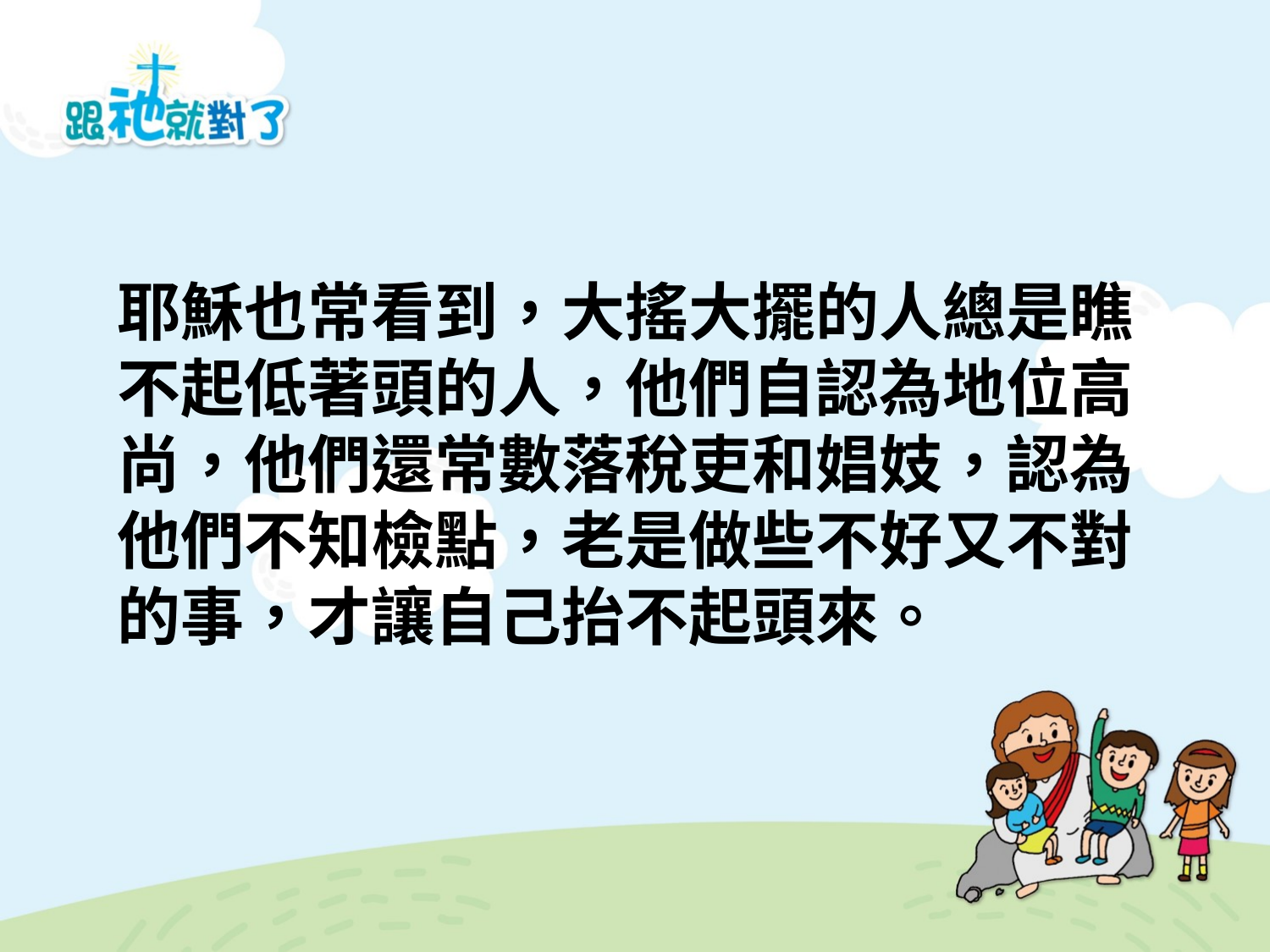

耶穌也常看到，大搖大擺的人總是瞧不起低著頭的人，他們自認為地位高尚，他們還常數落稅吏和娼妓，認為他們不知檢點，老是做些不好又不對的事，才讓自己抬不起頭來。